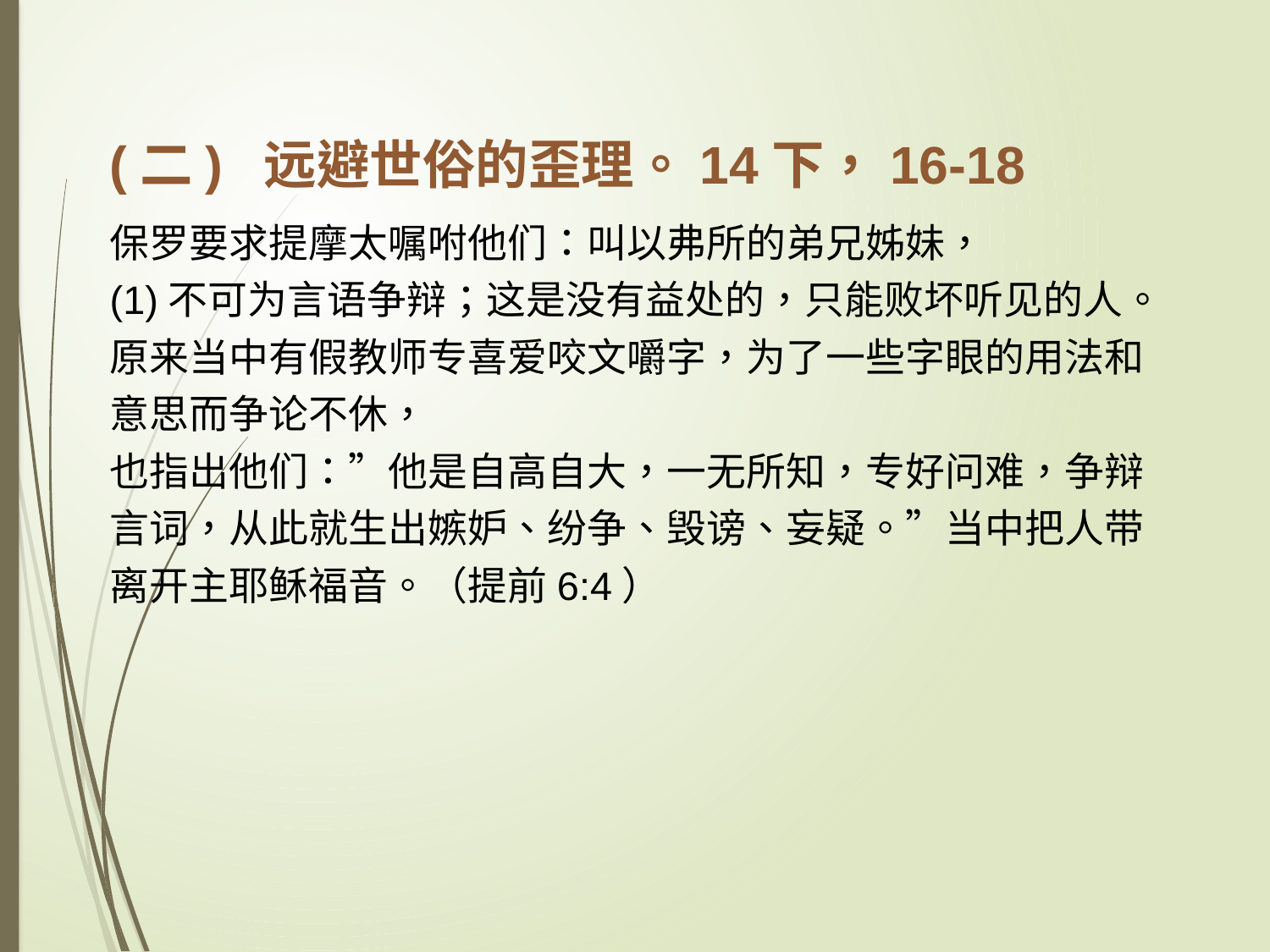

(二)	 远避世俗的歪理。14下，16-18
保罗要求提摩太嘱咐他们：叫以弗所的弟兄姊妹，
(1)不可为言语争辩；这是没有益处的，只能败坏听见的人。原来当中有假教师专喜爱咬文嚼字，为了一些字眼的用法和意思而争论不休，
也指出他们：”他是自高自大，一无所知，专好问难，争辩言词，从此就生出嫉妒、纷争、毁谤、妄疑。”当中把人带离开主耶稣福音。（提前6:4）